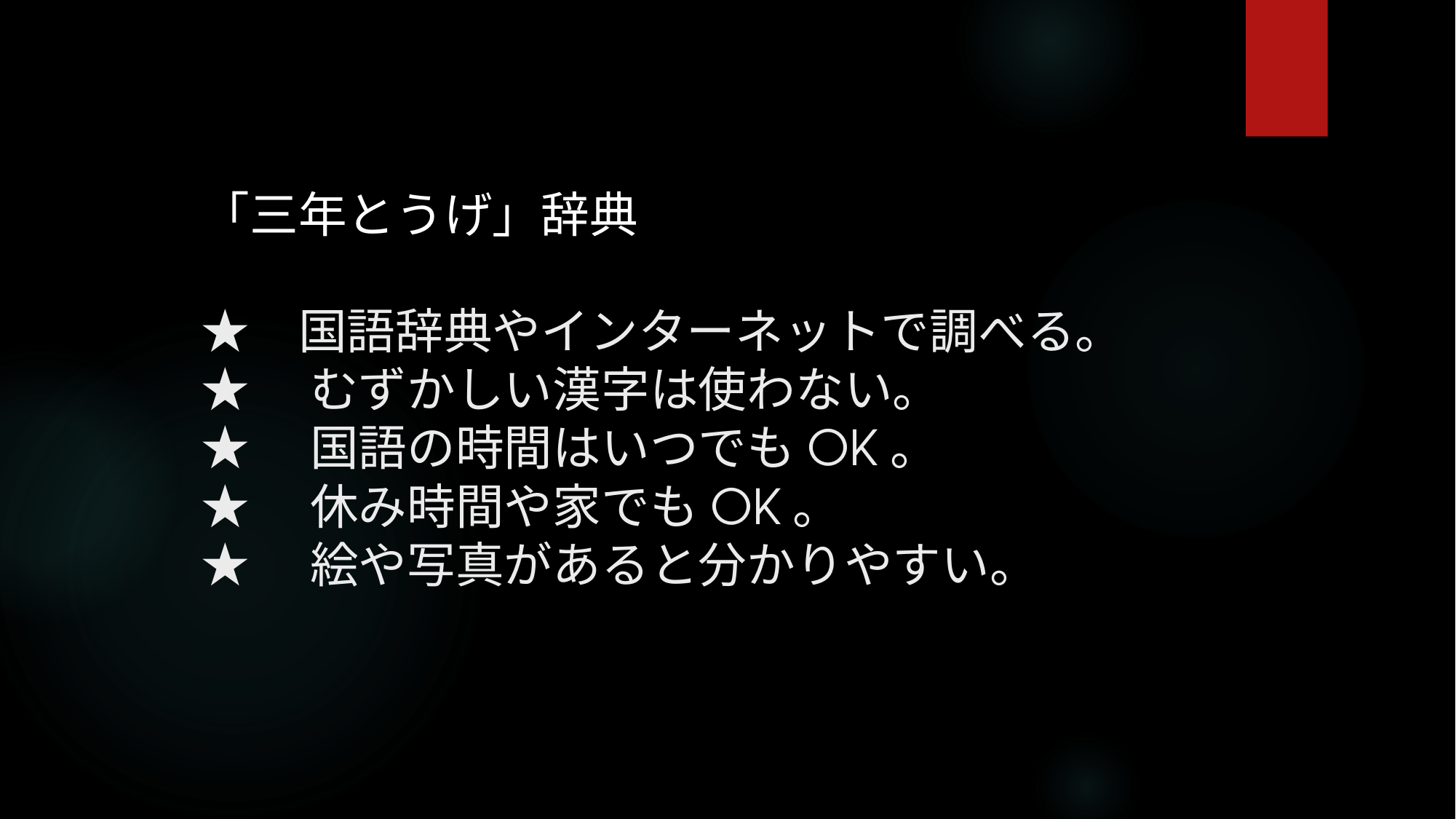

# 「三年とうげ」辞典 ★　国語辞典やインターネットで調べる。
★　むずかしい漢字は使わない。
★　国語の時間はいつでもOK。
★　休み時間や家でもOK。
★　絵や写真があると分かりやすい。